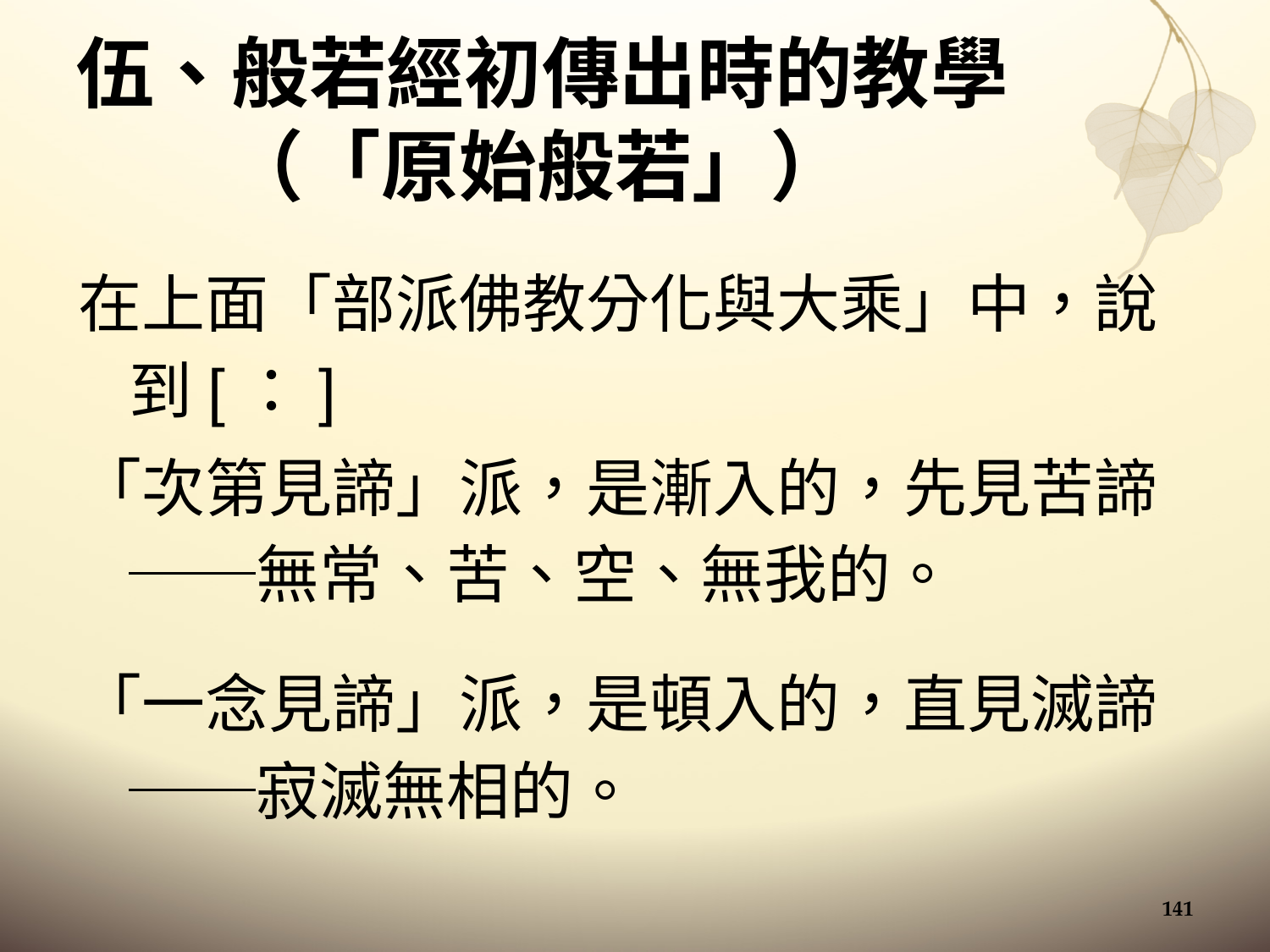

# 伍、般若經初傳出時的教學 （「原始般若」）

在上面「部派佛教分化與大乘」中，說到[：]
「次第見諦」派，是漸入的，先見苦諦──無常、苦、空、無我的。
「一念見諦」派，是頓入的，直見滅諦──寂滅無相的。
141